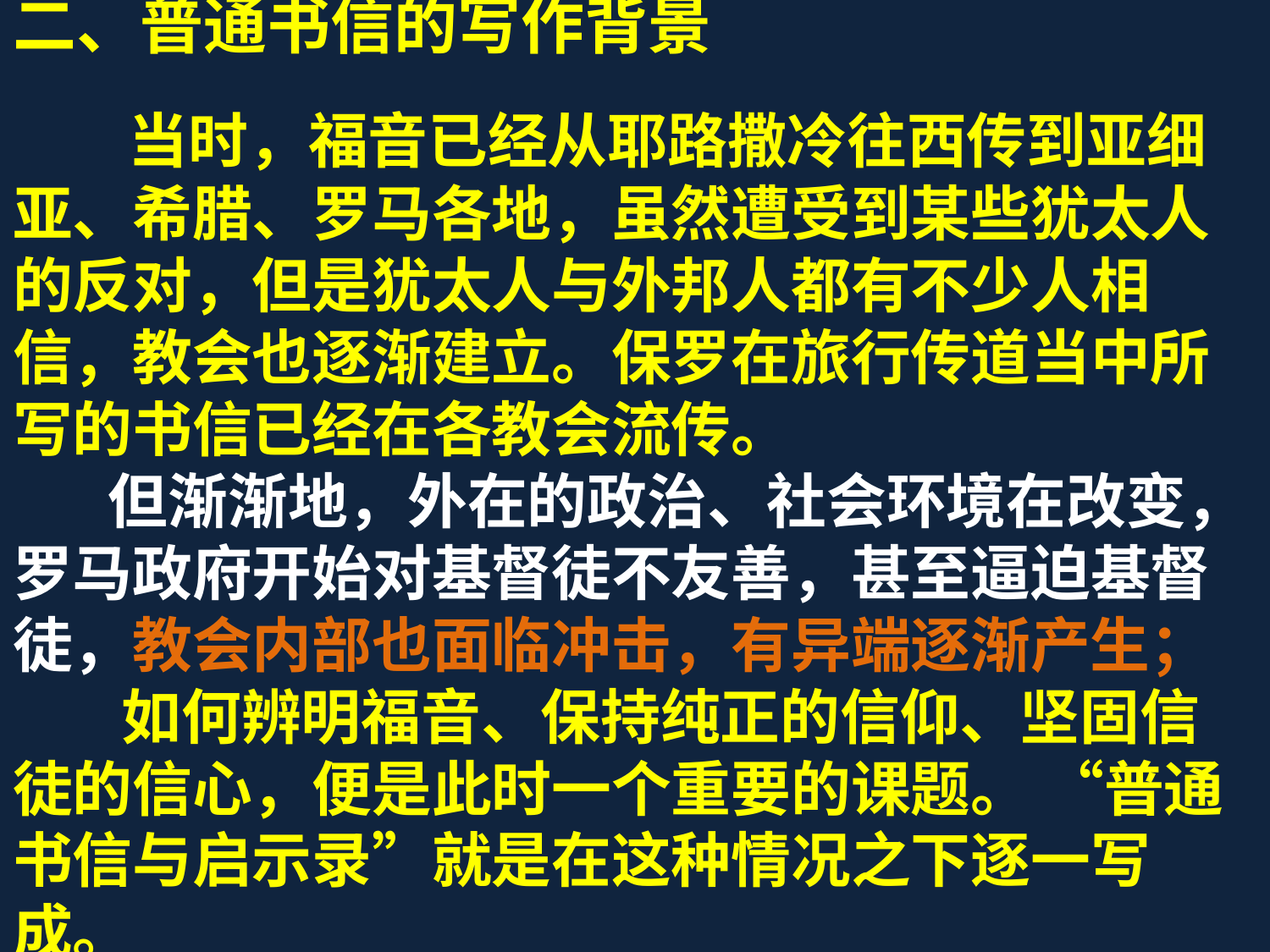

二、普通书信的写作背景

       当时，福音已经从耶路撒冷往西传到亚细亚、希腊、罗马各地，虽然遭受到某些犹太人的反对，但是犹太人与外邦人都有不少人相信，教会也逐渐建立。保罗在旅行传道当中所写的书信已经在各教会流传。
      但渐渐地，外在的政治、社会环境在改变，罗马政府开始对基督徒不友善，甚至逼迫基督徒，教会内部也面临冲击，有异端逐渐产生；
       如何辨明福音、保持纯正的信仰、坚固信徒的信心，便是此时一个重要的课题。 “普通书信与启示录”就是在这种情况之下逐一写成。